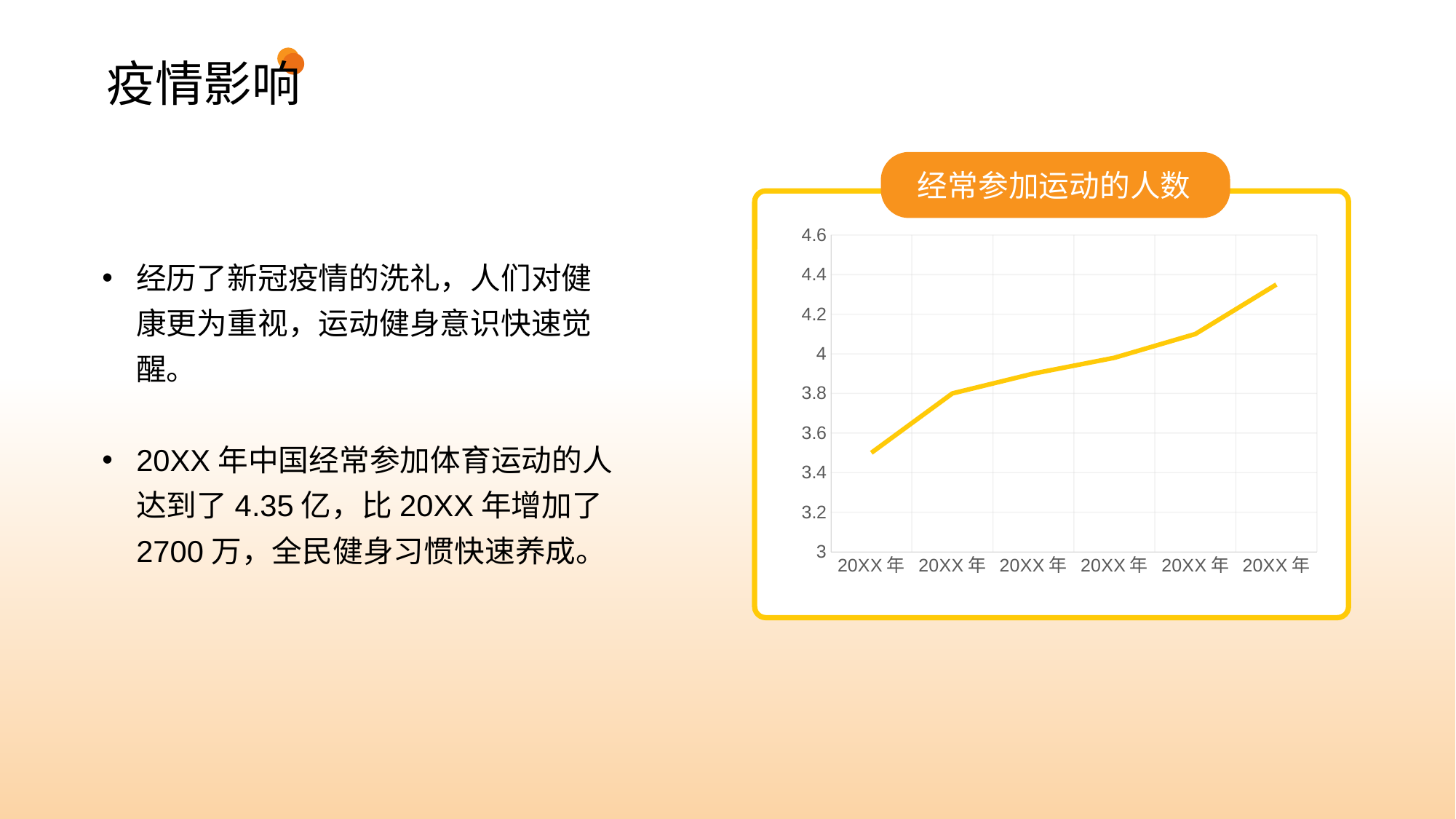

# 疫情影响

经常参加运动的人数

### Chart

| Category | 经常参加运动的人数 |
|---|---|
| 20XX年 | 3.5 |
| 20XX年 | 3.8 |
| 20XX年 | 3.9 |
| 20XX年 | 3.98 |
| 20XX年 | 4.1 |
| 20XX年 | 4.35 |
经历了新冠疫情的洗礼，人们对健康更为重视，运动健身意识快速觉醒。

20XX年中国经常参加体育运动的人达到了4.35亿，比20XX年增加了2700万，全民健身习惯快速养成。